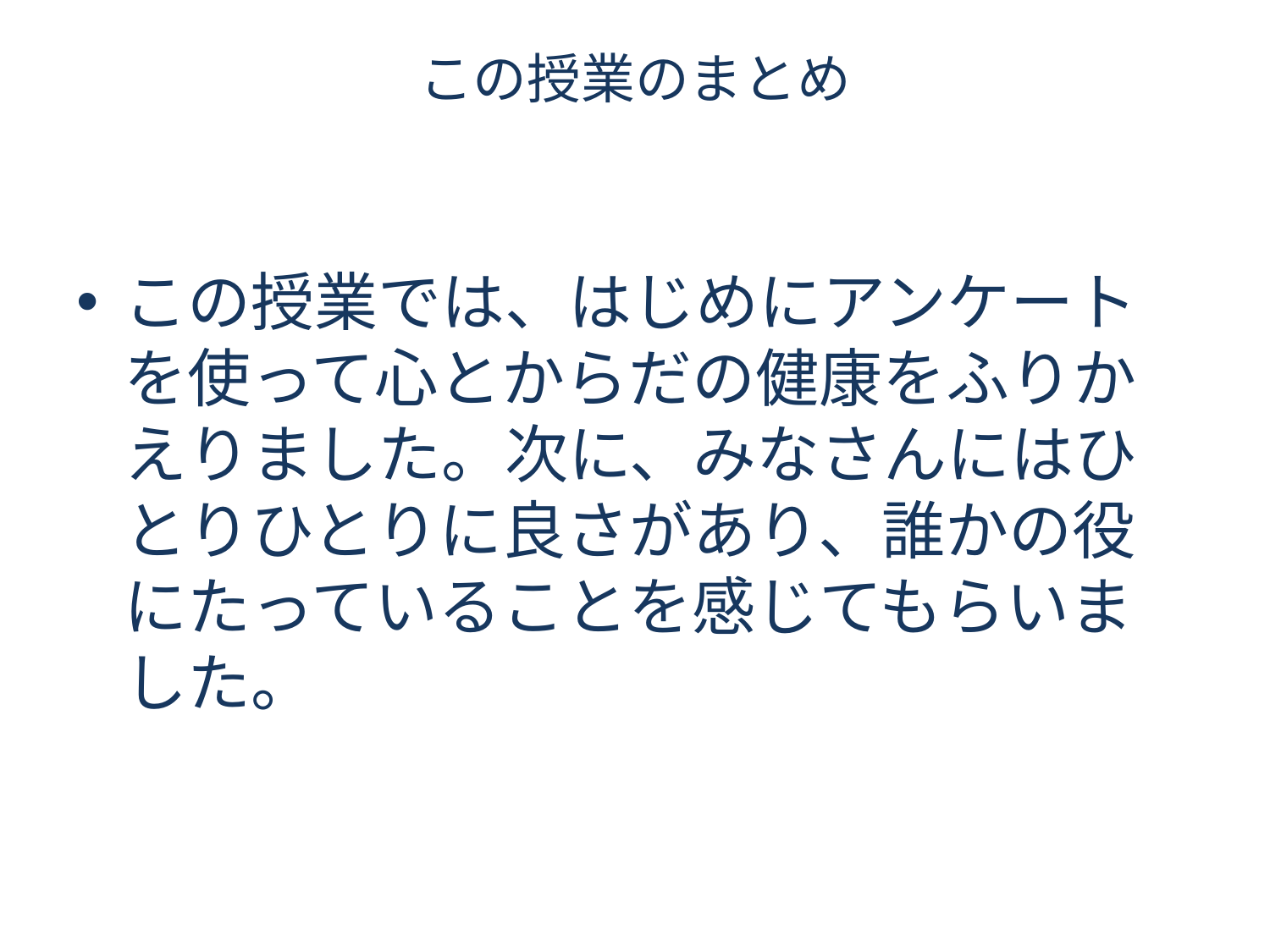

# この授業のまとめ
この授業では、はじめにアンケートを使って心とからだの健康をふりかえりました。次に、みなさんにはひとりひとりに良さがあり、誰かの役にたっていることを感じてもらいました。